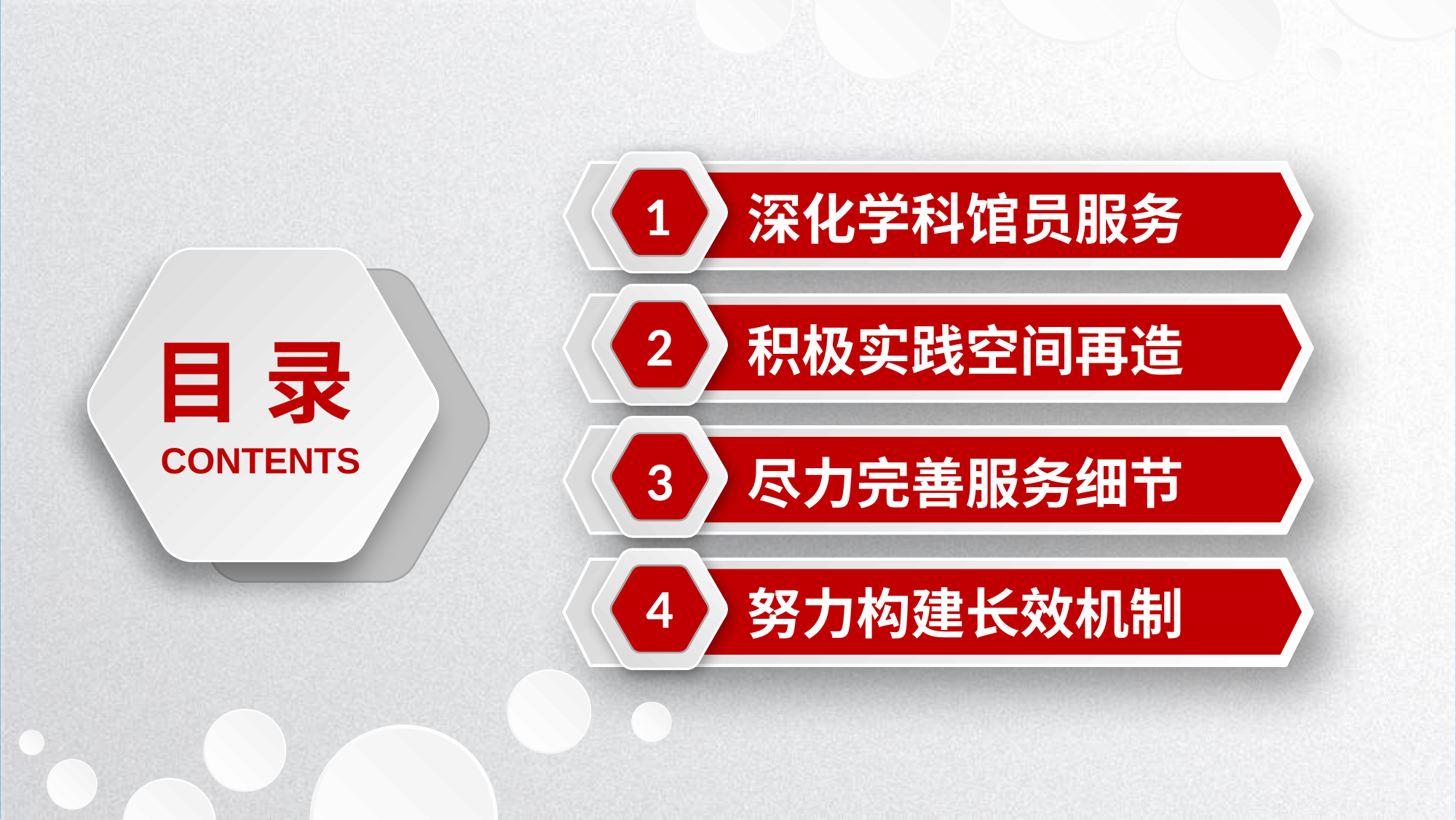

1
深化学科馆员服务

2
积极实践空间再造
目 录

CONTENTS

3
尽力完善服务细节

4

努力构建长效机制

延迟符